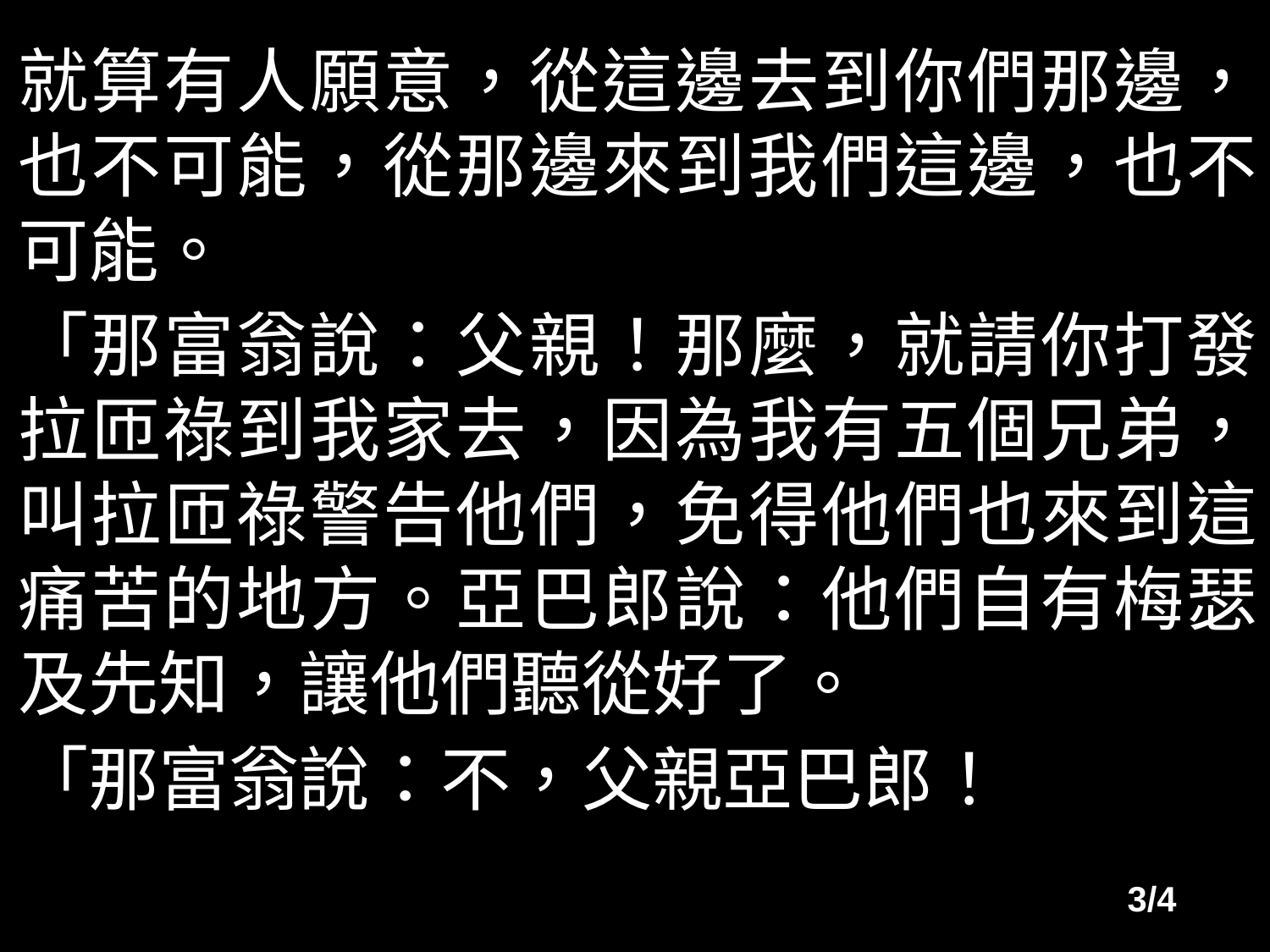

就算有人願意，從這邊去到你們那邊，也不可能，從那邊來到我們這邊，也不可能。
「那富翁說：父親！那麼，就請你打發拉匝祿到我家去，因為我有五個兄弟，叫拉匝祿警告他們，免得他們也來到這痛苦的地方。亞巴郎說：他們自有梅瑟及先知，讓他們聽從好了。
「那富翁說：不，父親亞巴郎！
3/4